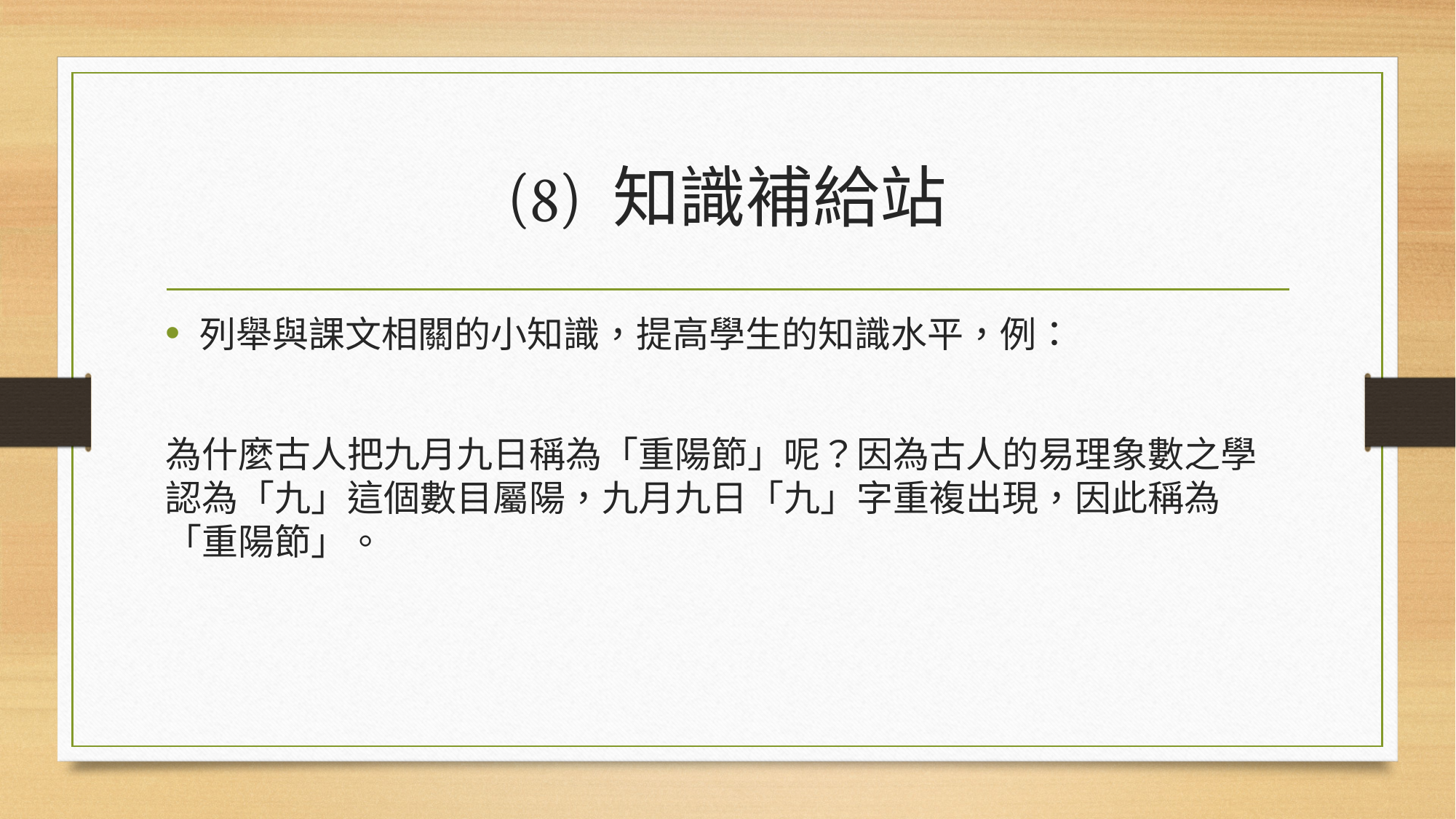

# (8) 知識補給站
列舉與課文相關的小知識，提高學生的知識水平，例：

為什麼古人把九月九日稱為「重陽節」呢？因為古人的易理象數之學認為「九」這個數目屬陽，九月九日「九」字重複出現，因此稱為「重陽節」。